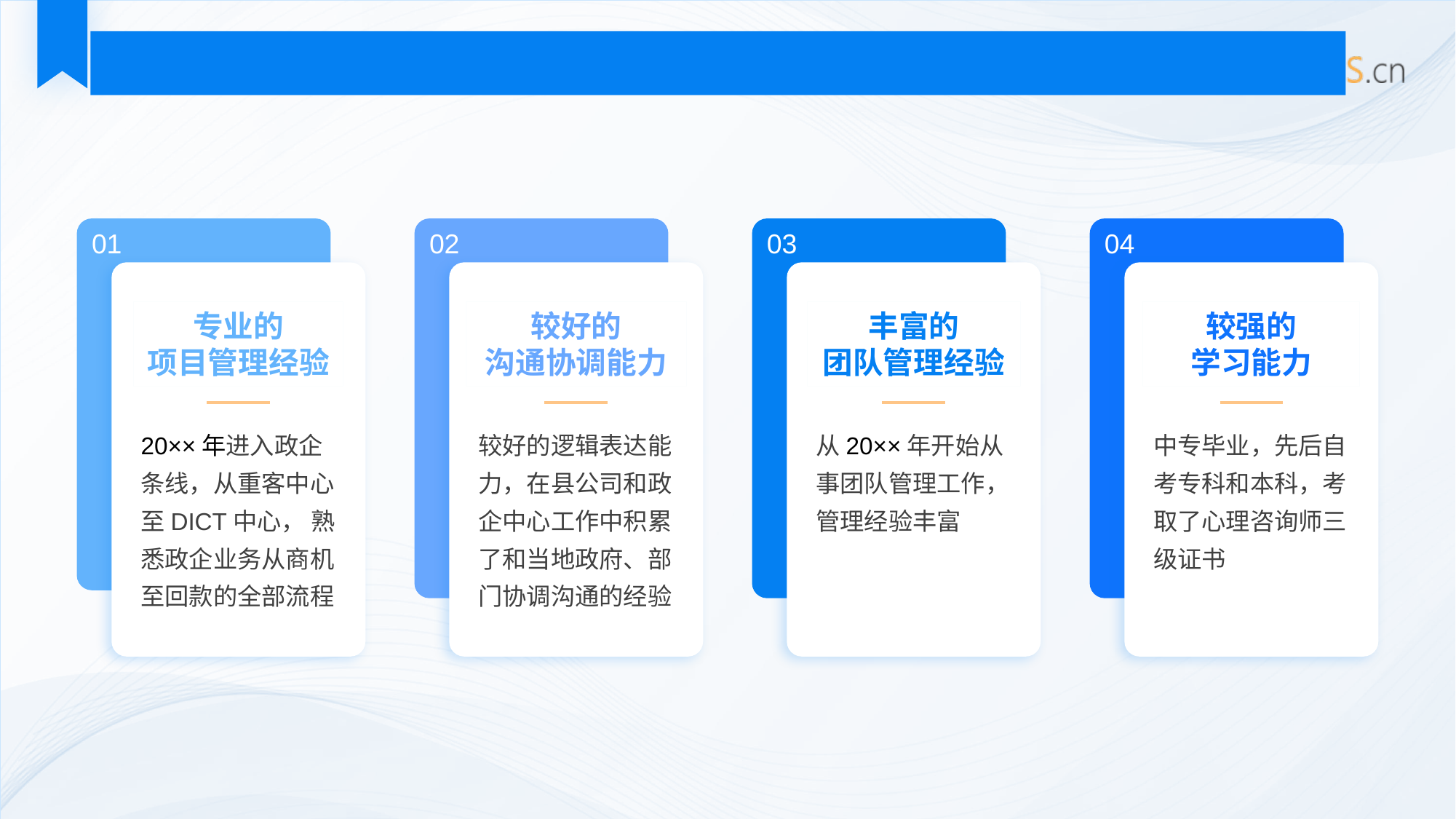

# 个人优势

01
02
03
04

专业的
项目管理经验
较好的
沟通协调能力
丰富的
团队管理经验
较强的
学习能力
20××年进入政企条线，从重客中心至DICT中心， 熟悉政企业务从商机至回款的全部流程
较好的逻辑表达能力，在县公司和政企中心工作中积累了和当地政府、部门协调沟通的经验
从20××年开始从事团队管理工作，管理经验丰富
中专毕业，先后自考专科和本科，考取了心理咨询师三级证书